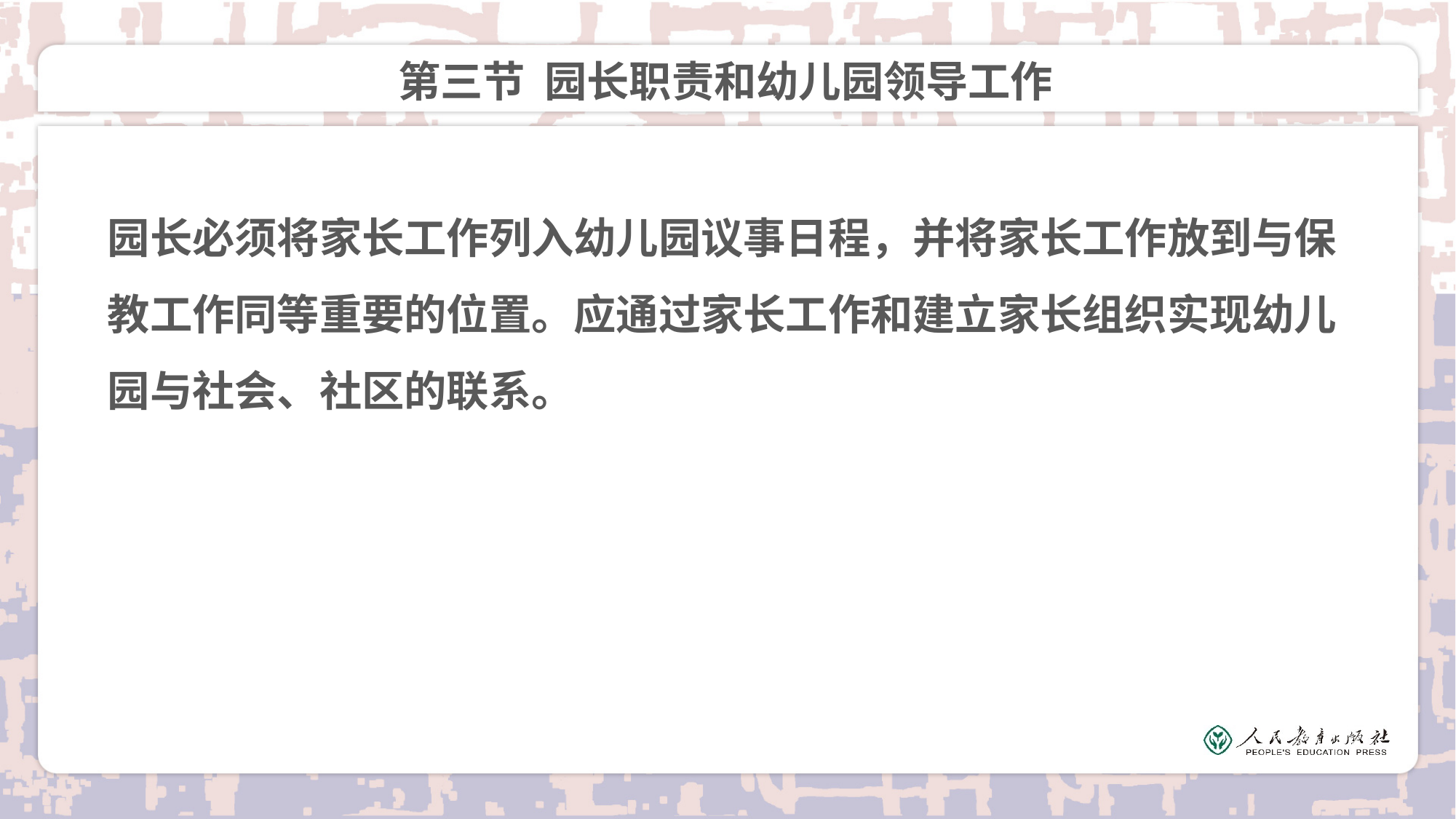

# 第三节  园长职责和幼儿园领导工作
园长必须将家长工作列入幼儿园议事日程，并将家长工作放到与保教工作同等重要的位置。应通过家长工作和建立家长组织实现幼儿园与社会、社区的联系。